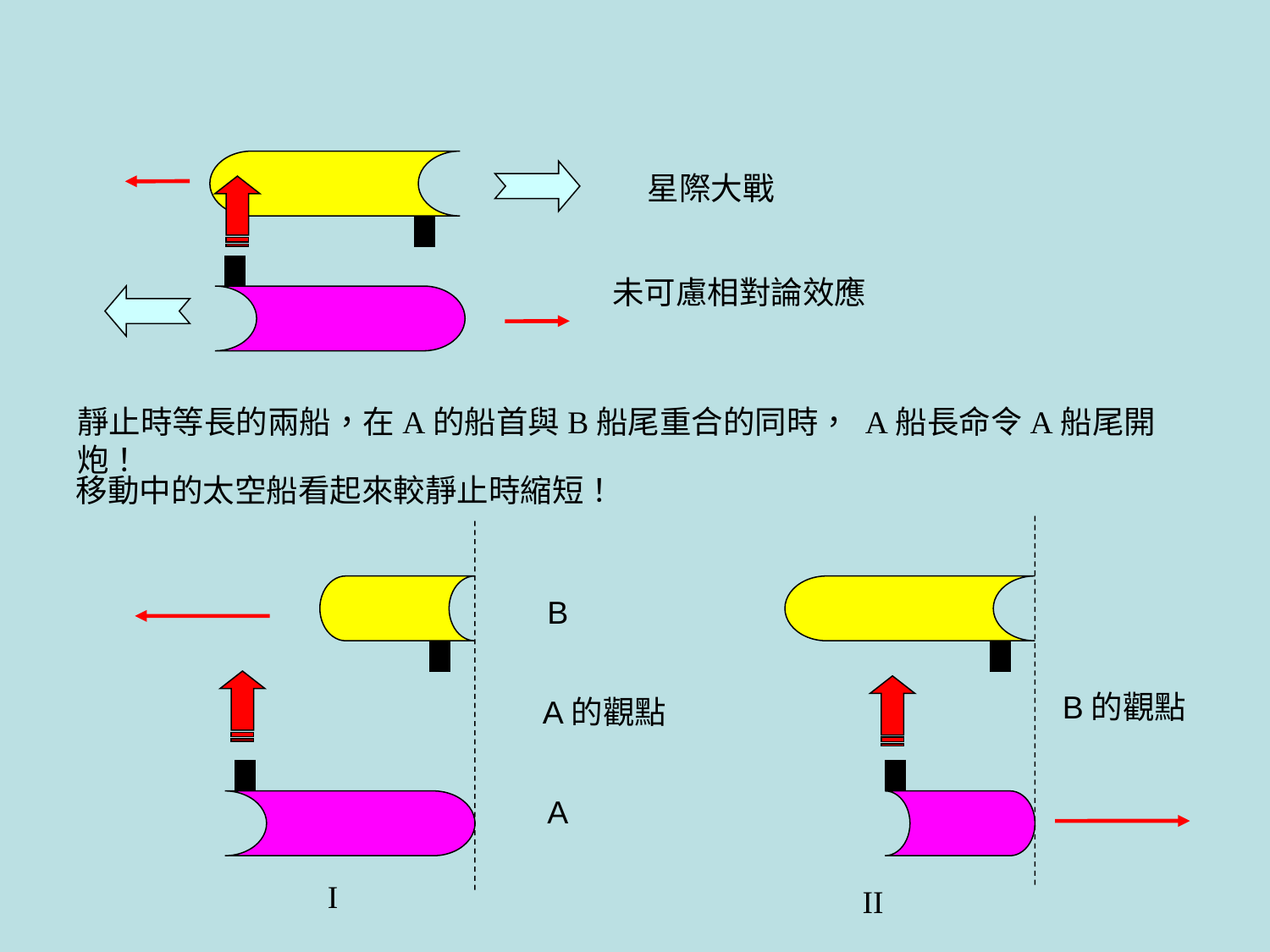

星際大戰

未可慮相對論效應

靜止時等長的兩船，在A的船首與B船尾重合的同時， A船長命令A船尾開炮！
移動中的太空船看起來較靜止時縮短！

B

B的觀點

A的觀點

A

I
II